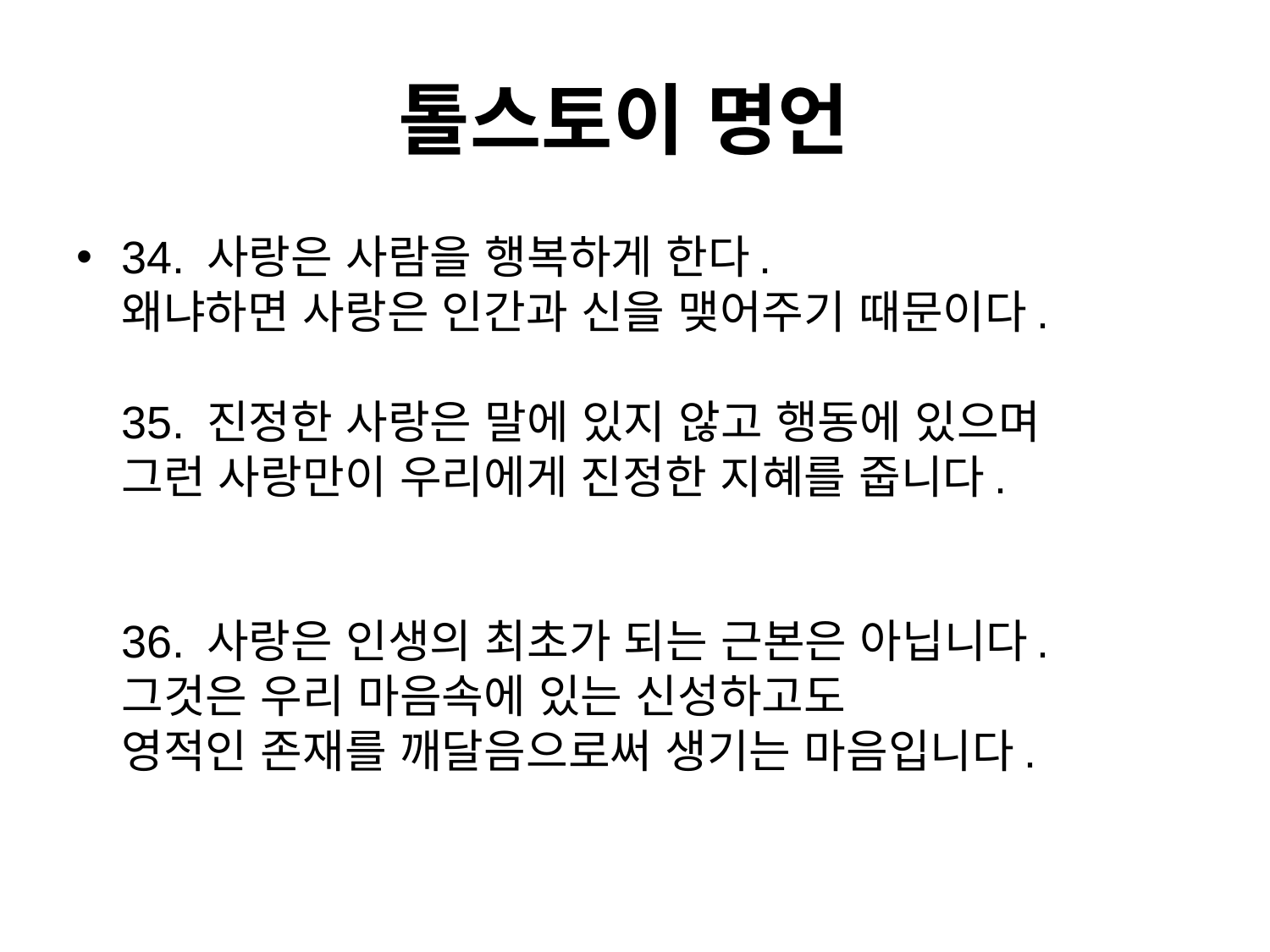

# 톨스토이 명언
34. 사랑은 사람을 행복하게 한다.
왜냐하면 사랑은 인간과 신을 맺어주기 때문이다.
35. 진정한 사랑은 말에 있지 않고 행동에 있으며
그런 사랑만이 우리에게 진정한 지혜를 줍니다.
36. 사랑은 인생의 최초가 되는 근본은 아닙니다.
그것은 우리 마음속에 있는 신성하고도
영적인 존재를 깨달음으로써 생기는 마음입니다.